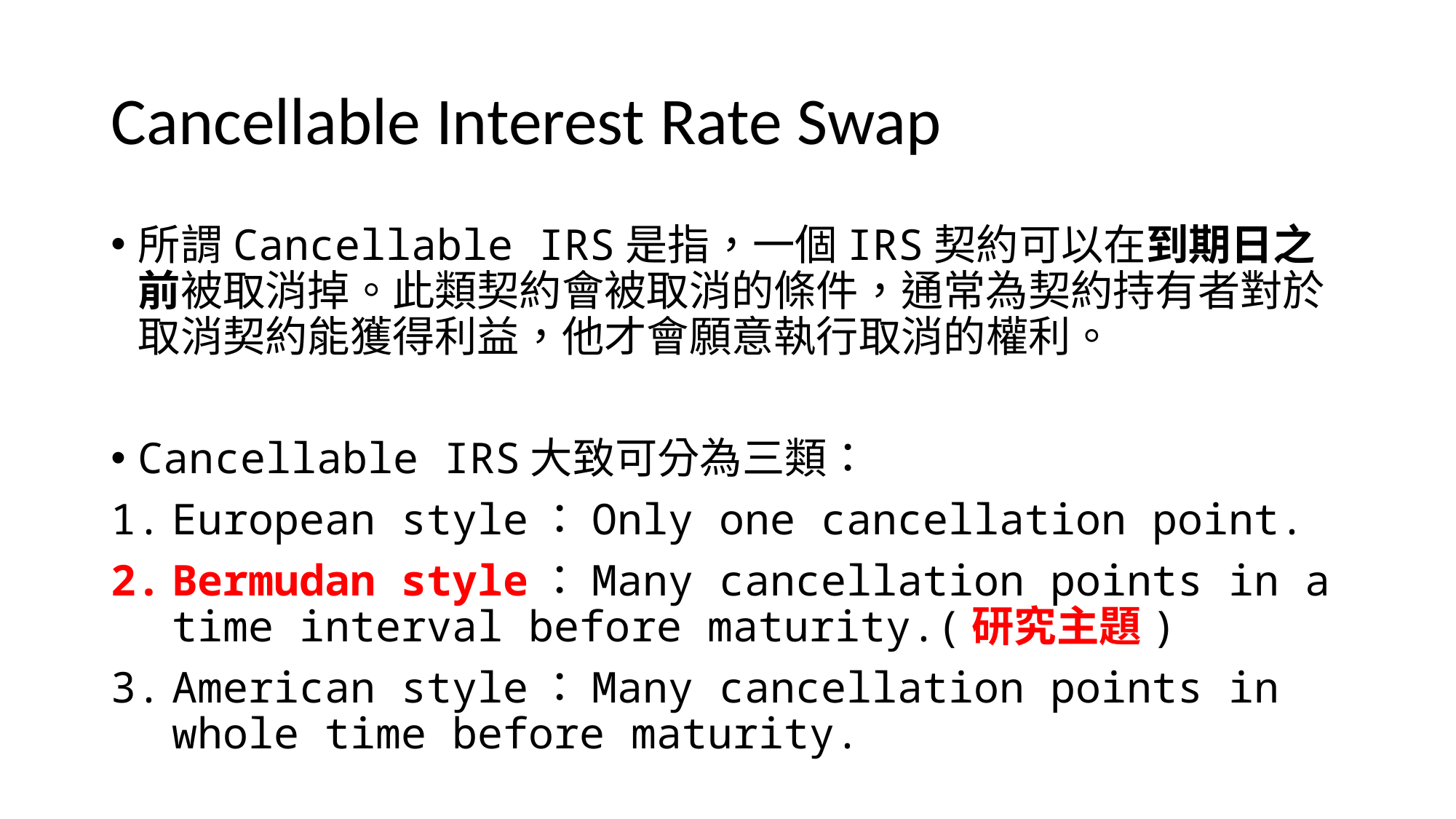

# Cancellable Interest Rate Swap
所謂Cancellable IRS是指，一個IRS契約可以在到期日之前被取消掉。此類契約會被取消的條件，通常為契約持有者對於取消契約能獲得利益，他才會願意執行取消的權利。

Cancellable IRS大致可分為三類：
European style：Only one cancellation point.
Bermudan style：Many cancellation points in a time interval before maturity.(研究主題)
American style：Many cancellation points in whole time before maturity.